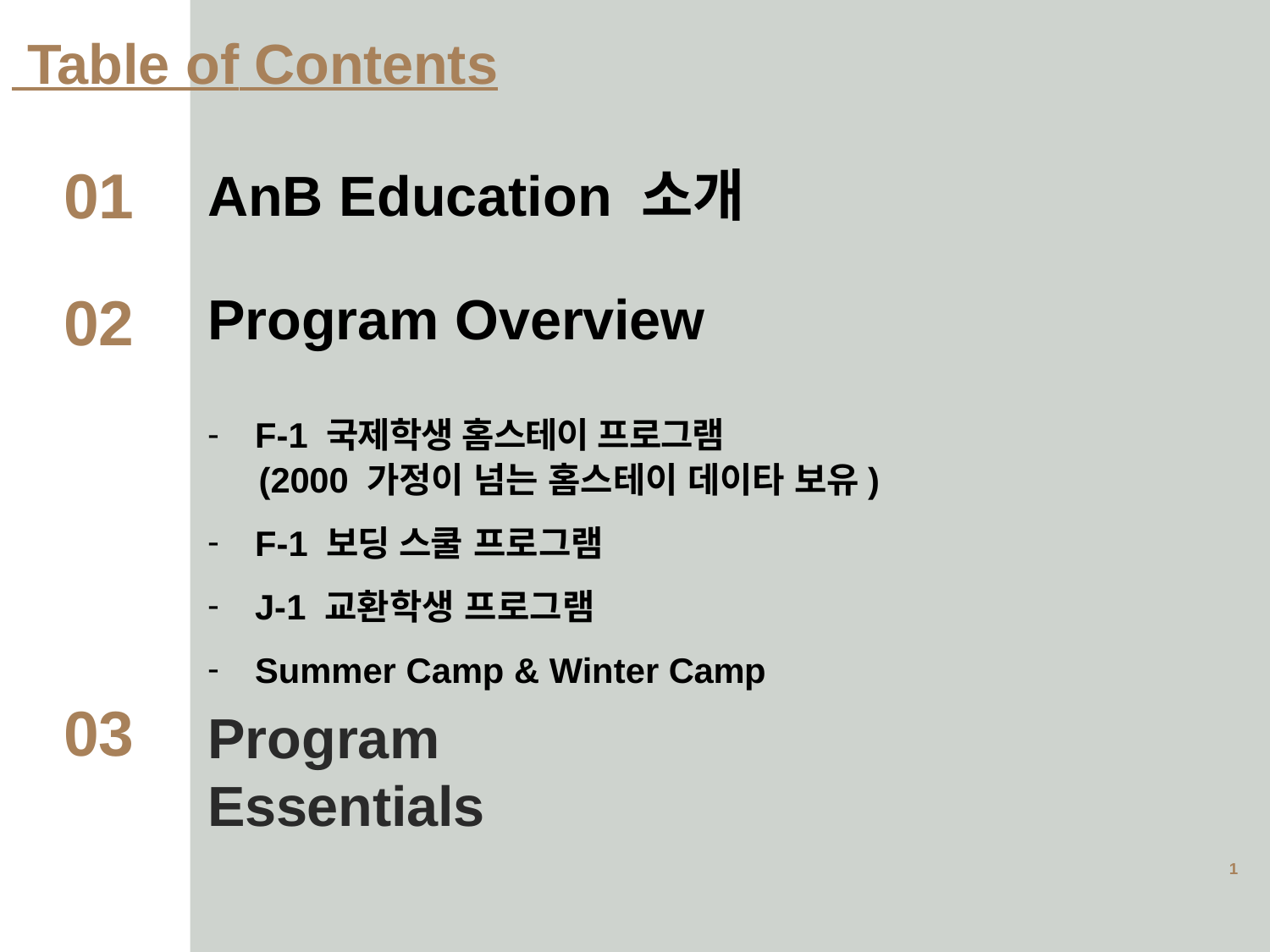

# Table of Contents
01
02
AnB Education 소개
Program Overview
F-1 국제학생 홈스테이 프로그램
	(2000 가정이 넘는 홈스테이 데이타 보유)
F-1 보딩 스쿨 프로그램
J-1 교환학생 프로그램
Summer Camp & Winter Camp
03
Program Essentials
1